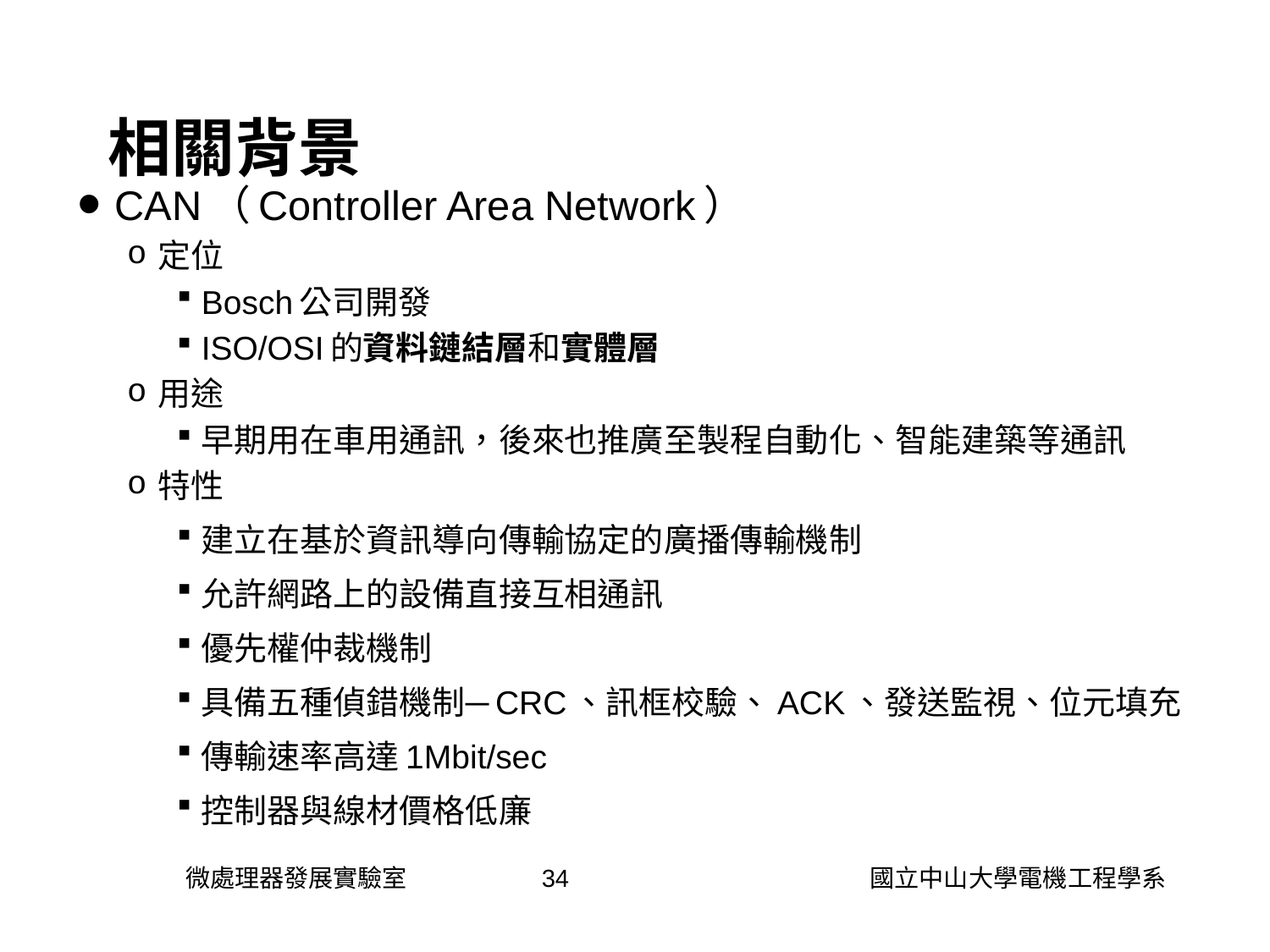

# 相關背景
CAN（Controller Area Network）
定位
Bosch公司開發
ISO/OSI的資料鏈結層和實體層
用途
早期用在車用通訊，後來也推廣至製程自動化、智能建築等通訊
特性
建立在基於資訊導向傳輸協定的廣播傳輸機制
允許網路上的設備直接互相通訊
優先權仲裁機制
具備五種偵錯機制─CRC、訊框校驗、ACK、發送監視、位元填充
傳輸速率高達1Mbit/sec
控制器與線材價格低廉

微處理器發展實驗室
34
國立中山大學電機工程學系